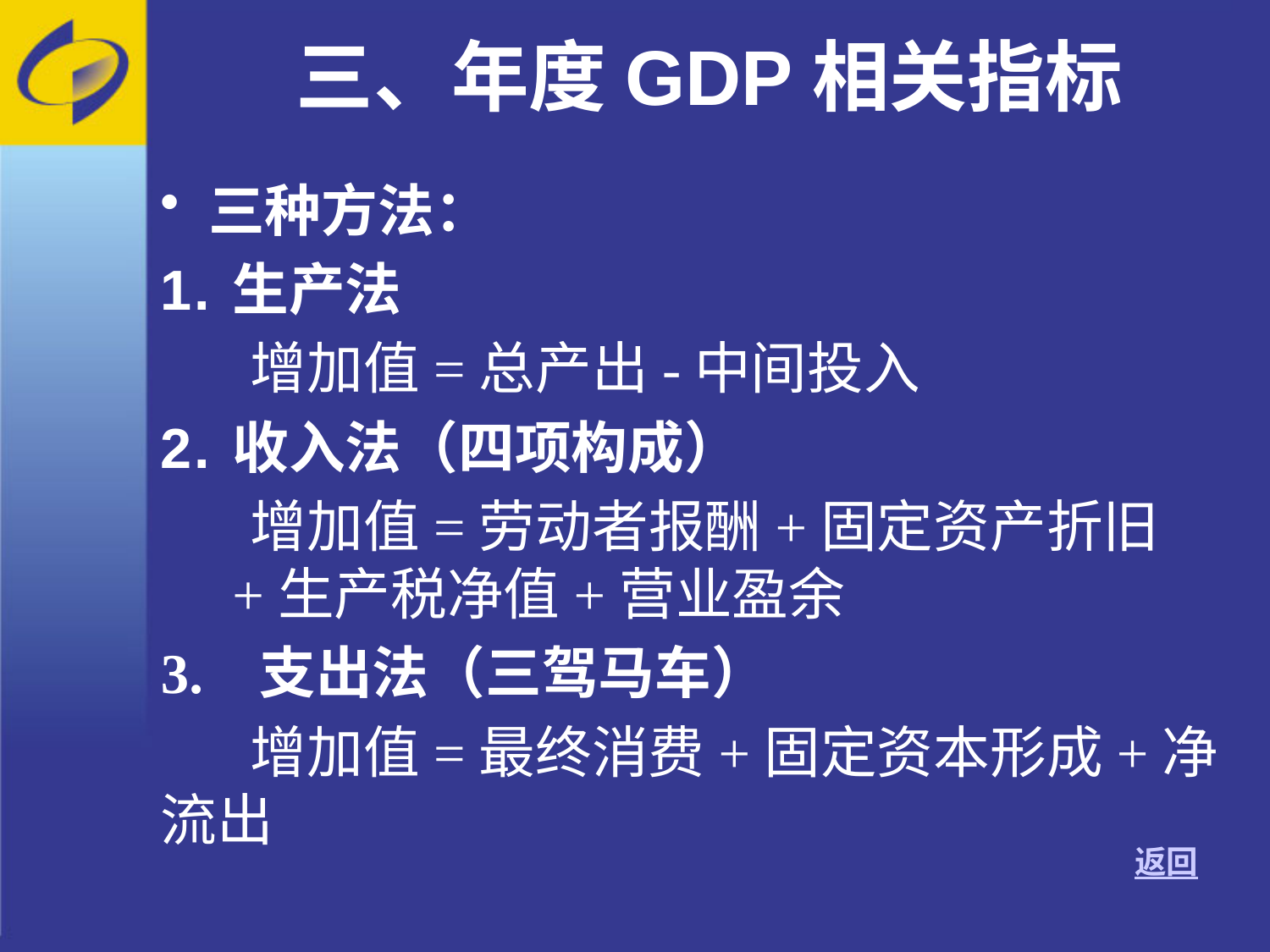

# 三、年度GDP相关指标
三种方法：
生产法
      增加值=总产出-中间投入
收入法（四项构成）
      增加值=劳动者报酬+固定资产折旧+生产税净值+营业盈余
3.   支出法（三驾马车）
      增加值=最终消费+固定资本形成+净流出

返回